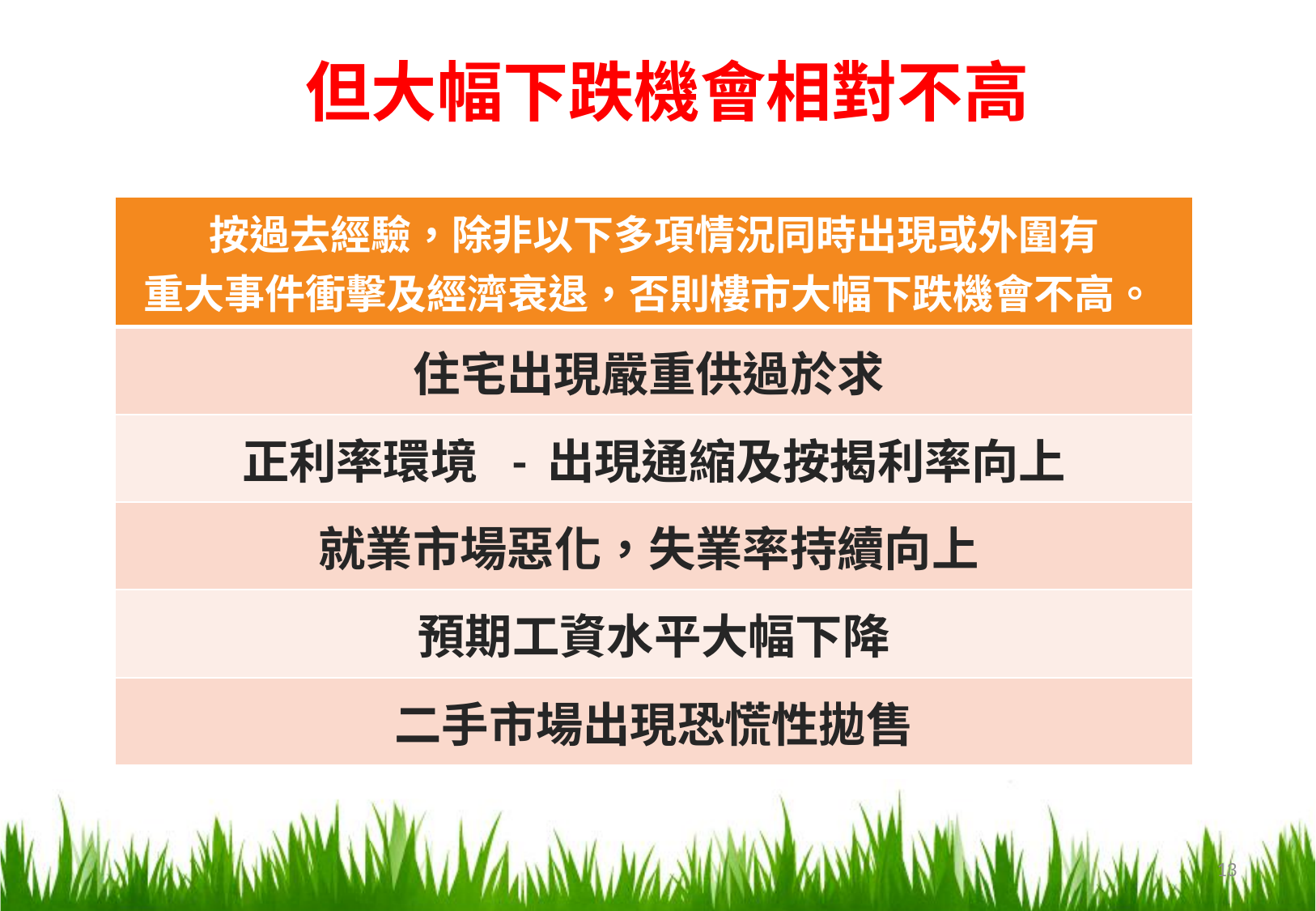

但大幅下跌機會相對不高

| 按過去經驗，除非以下多項情況同時出現或外圍有 重大事件衝擊及經濟衰退，否則樓市大幅下跌機會不高。 |
| --- |
| 住宅出現嚴重供過於求 |
| 正利率環境 - 出現通縮及按揭利率向上 |
| 就業市場惡化，失業率持續向上 |
| 預期工資水平大幅下降 |
| 二手市場出現恐慌性拋售 |
13